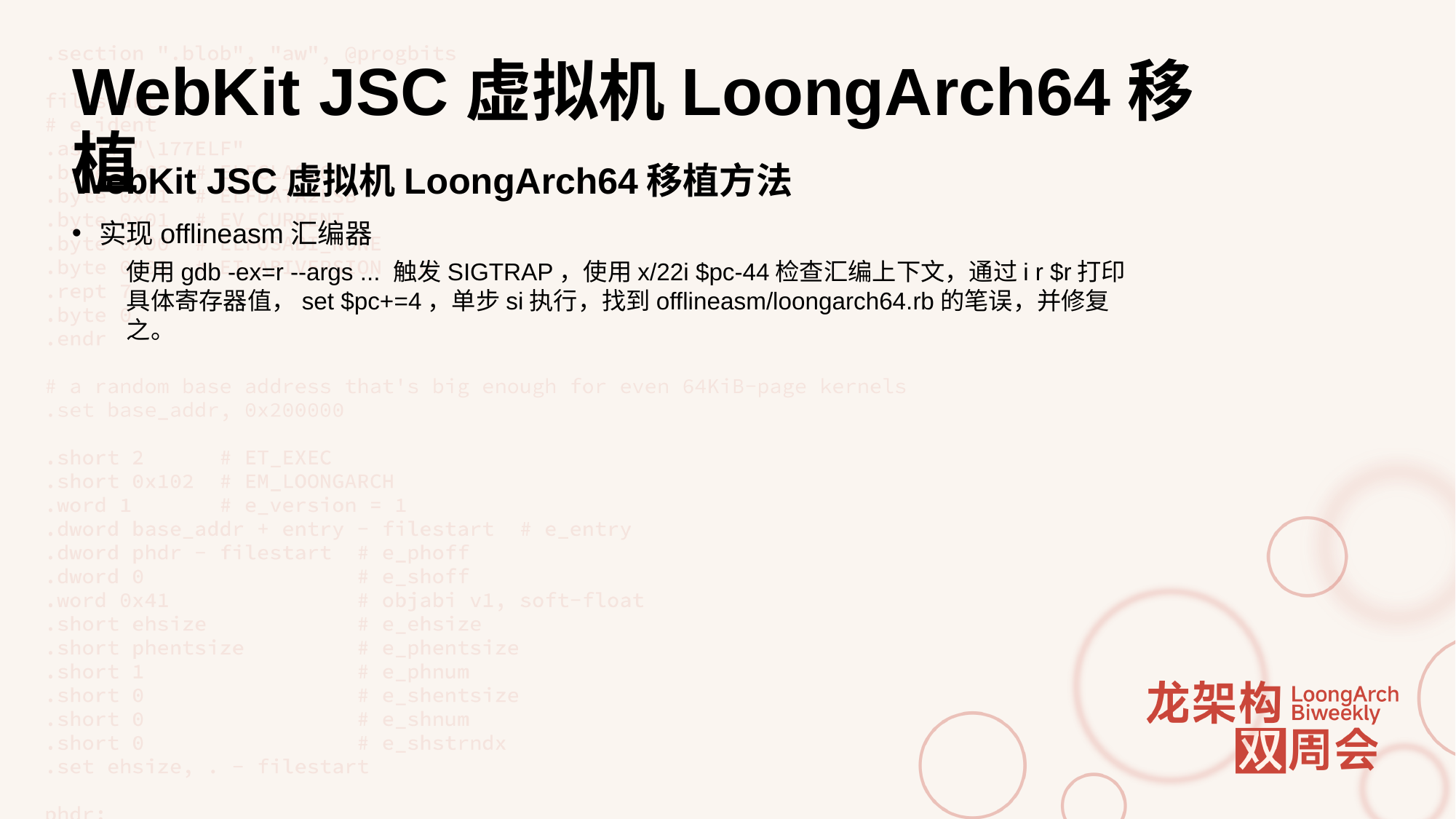

# WebKit JSC虚拟机LoongArch64移植
WebKit JSC虚拟机LoongArch64移植方法
实现offlineasm汇编器
使用gdb -ex=r --args ... 触发SIGTRAP，使用x/22i $pc-44检查汇编上下文，通过i r $r打印具体寄存器值，set $pc+=4，单步si执行，找到offlineasm/loongarch64.rb的笔误，并修复之。